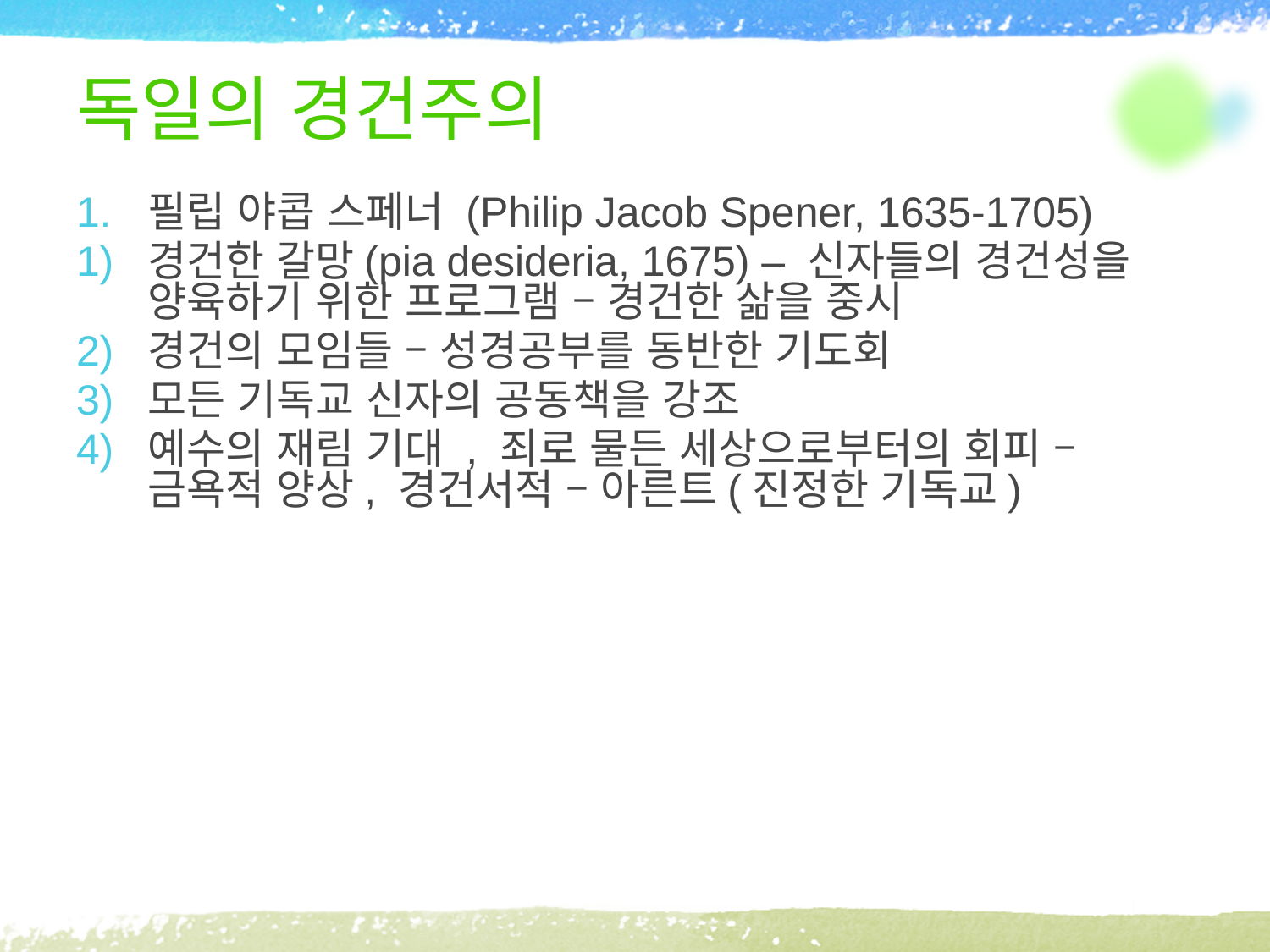

# 독일의 경건주의
필립 야콥 스페너 (Philip Jacob Spener, 1635-1705)
경건한 갈망(pia desideria, 1675) – 신자들의 경건성을 양육하기 위한 프로그램 – 경건한 삶을 중시
경건의 모임들 – 성경공부를 동반한 기도회
모든 기독교 신자의 공동책을 강조
예수의 재림 기대 , 죄로 물든 세상으로부터의 회피 – 금욕적 양상, 경건서적 – 아른트(진정한 기독교)